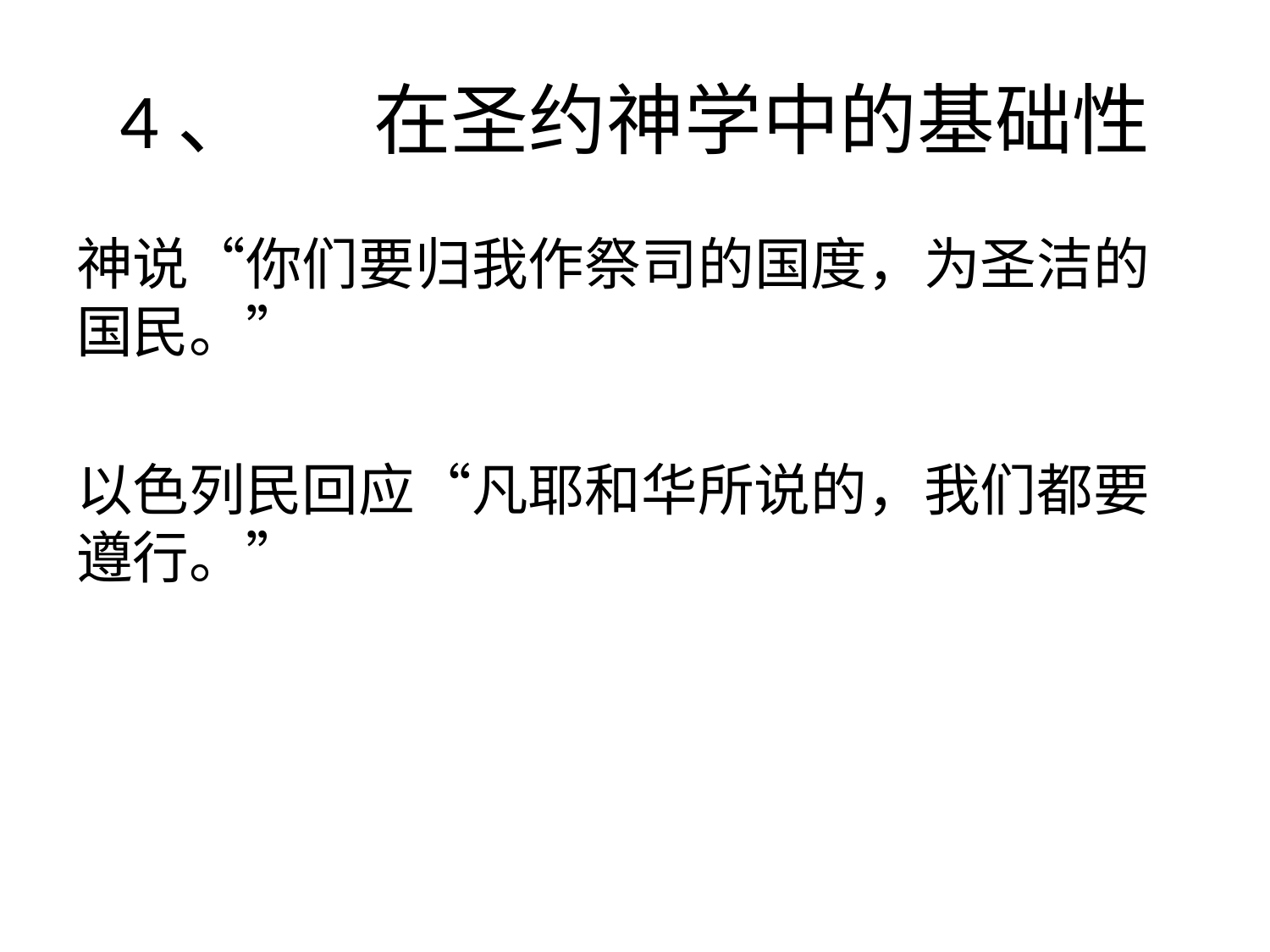

# 4、	在圣约神学中的基础性
神说“你们要归我作祭司的国度，为圣洁的国民。”

以色列民回应“凡耶和华所说的，我们都要遵行。”